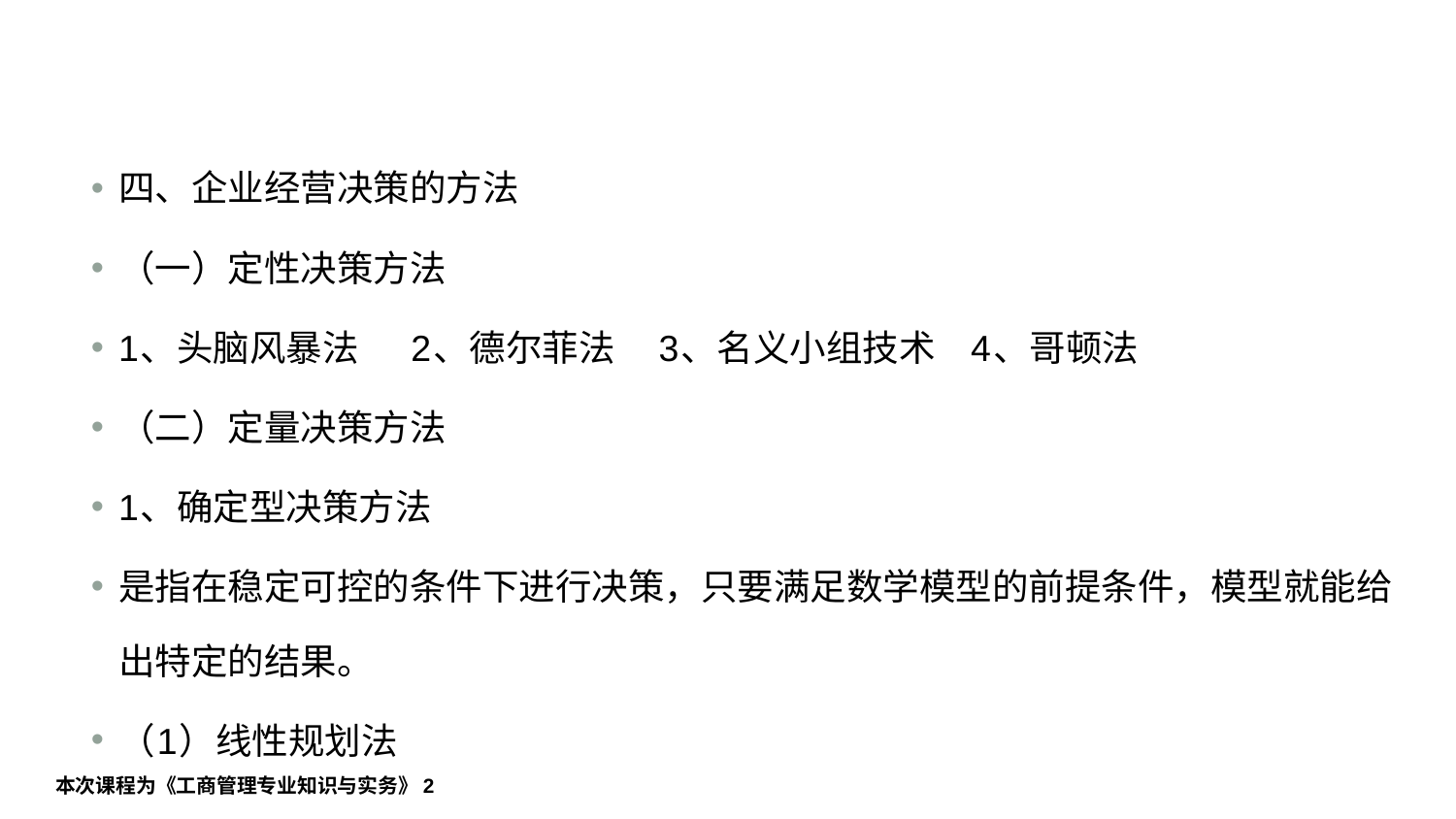

#

四、企业经营决策的方法
（一）定性决策方法
1、头脑风暴法      2、德尔菲法     3、名义小组技术    4、哥顿法
（二）定量决策方法
1、确定型决策方法
是指在稳定可控的条件下进行决策，只要满足数学模型的前提条件，模型就能给出特定的结果。
（1）线性规划法